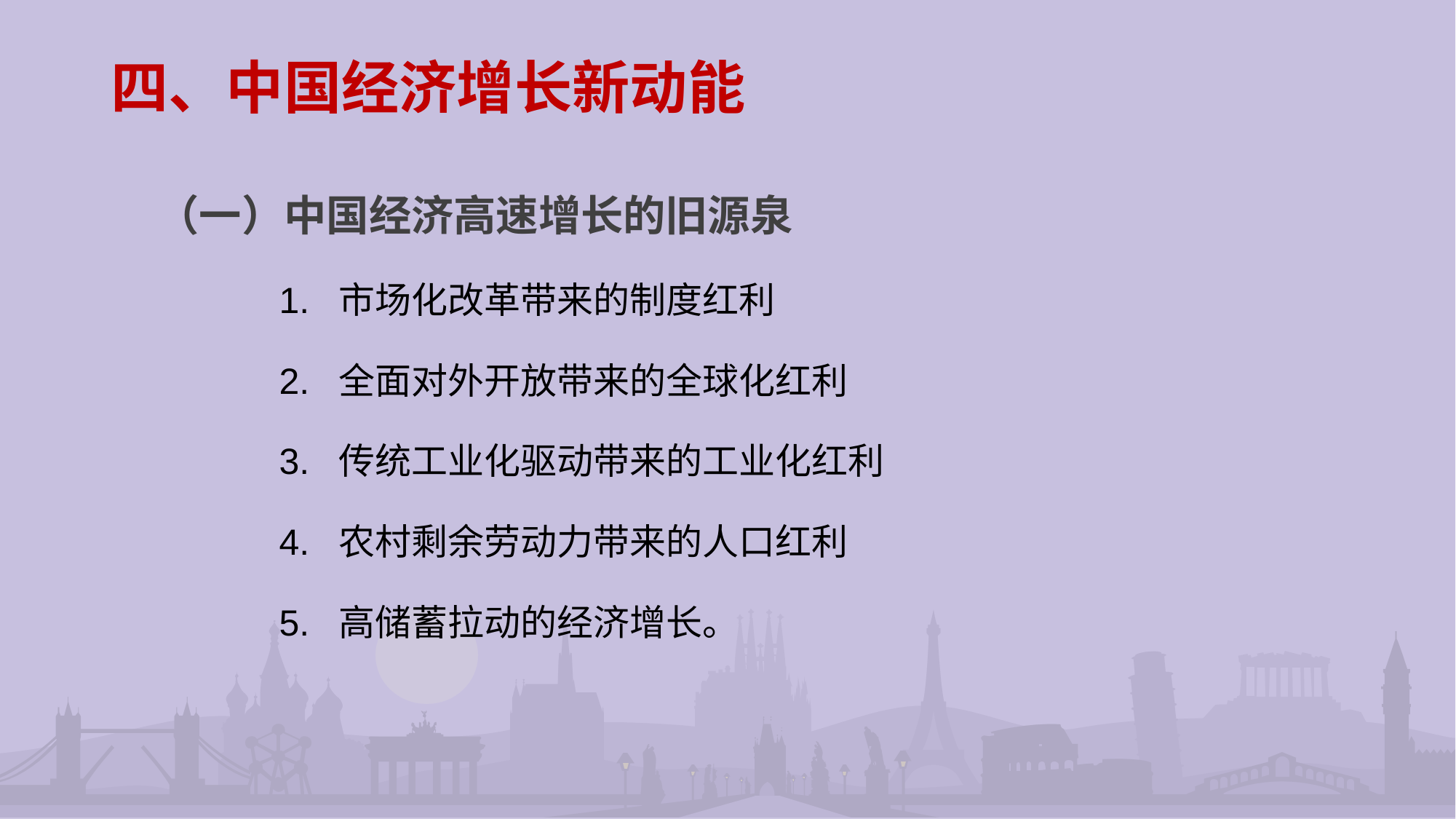

# 四、中国经济增长新动能
（一）中国经济高速增长的旧源泉
            1.  市场化改革带来的制度红利
            2.  全面对外开放带来的全球化红利
            3.  传统工业化驱动带来的工业化红利
            4.  农村剩余劳动力带来的人口红利
            5.  高储蓄拉动的经济增长。